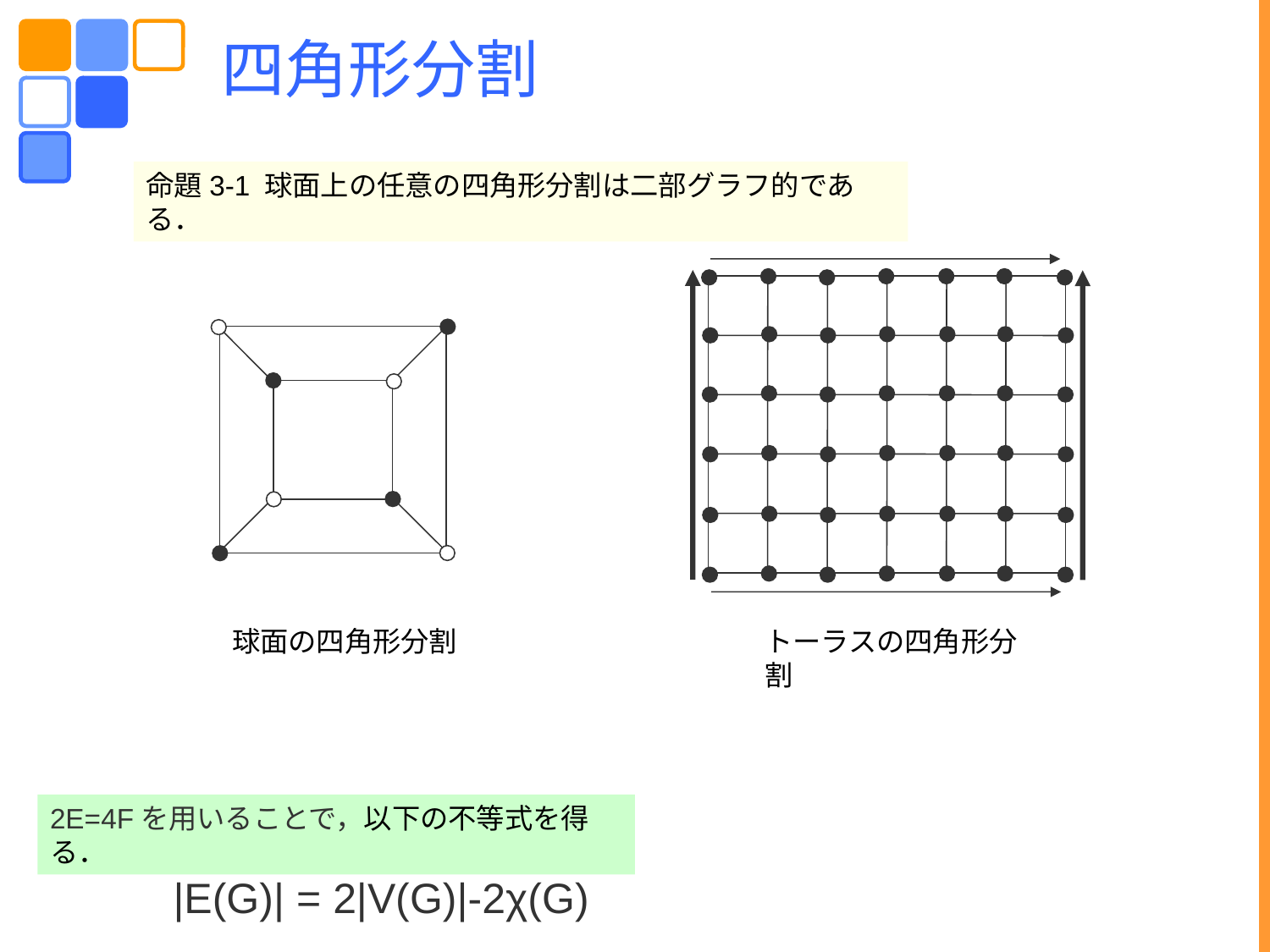

四角形分割
命題3-1 球面上の任意の四角形分割は二部グラフ的である．

球面の四角形分割
トーラスの四角形分割
2E=4Fを用いることで，以下の不等式を得る．
 |E(G)| = 2|V(G)|-2χ(G)